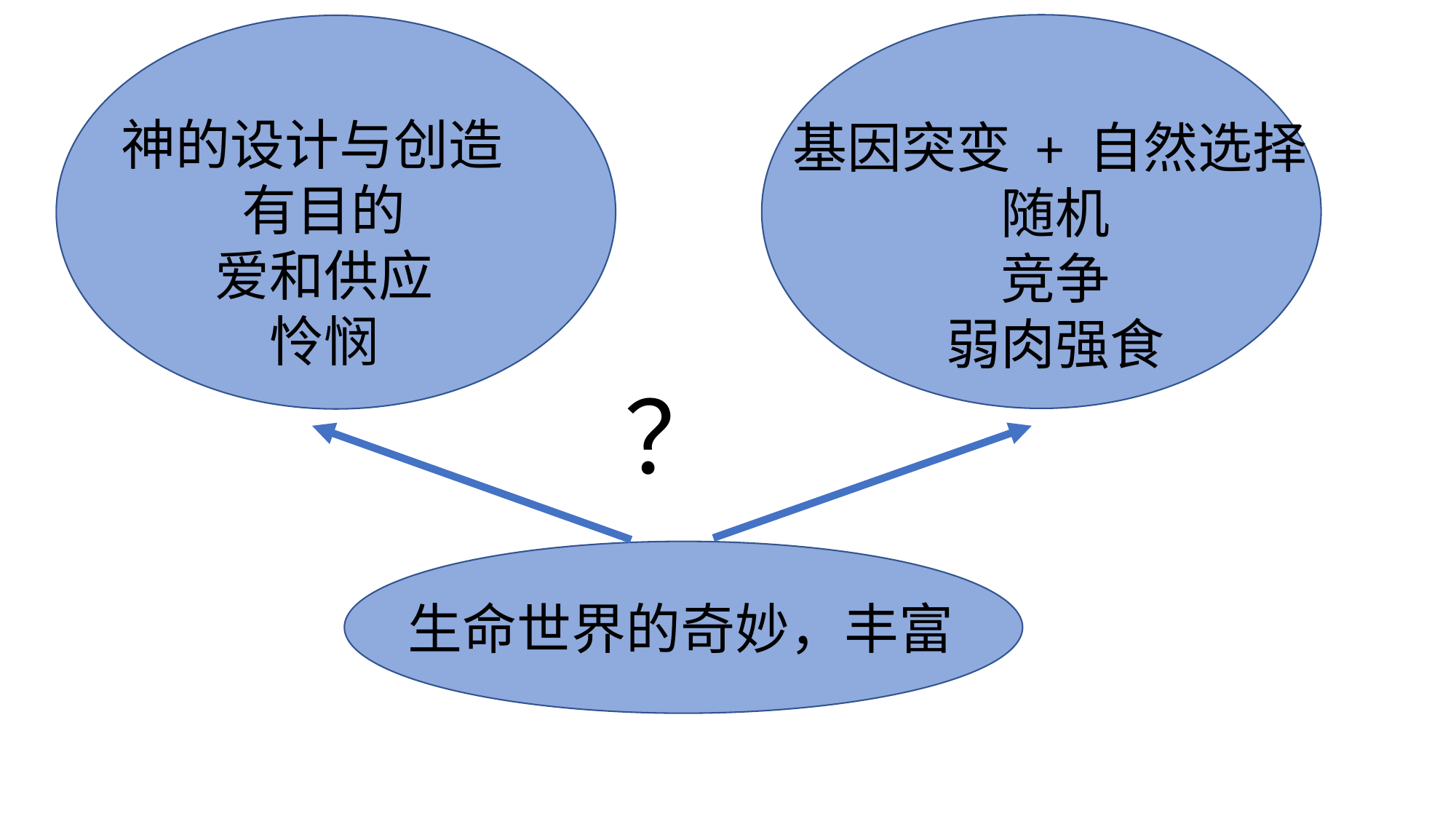

神的设计与创造
有目的
爱和供应
怜悯
基因突变 + 自然选择
随机
竞争
弱肉强食
？

生命世界的奇妙，丰富